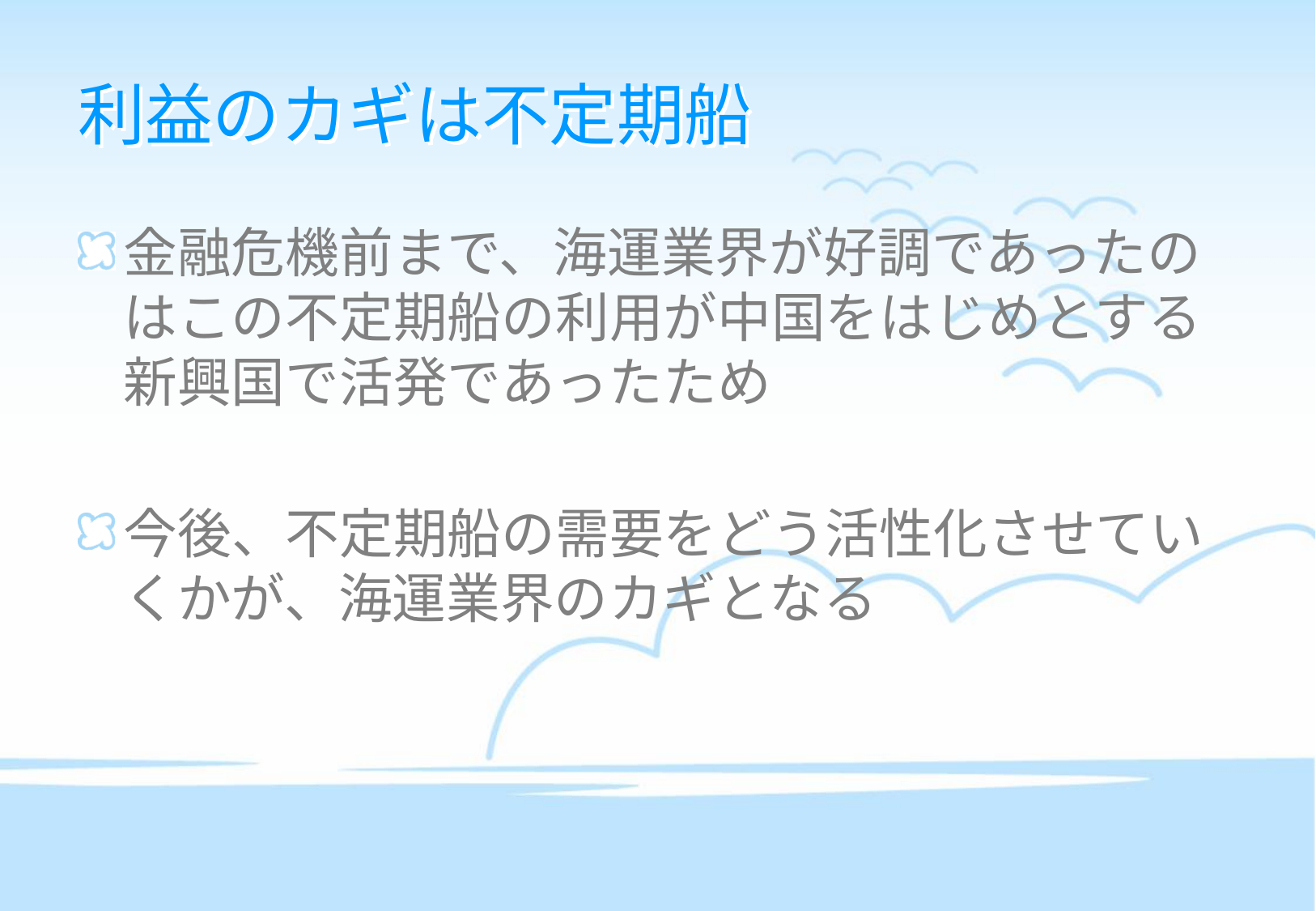

# 利益のカギは不定期船
金融危機前まで、海運業界が好調であったのはこの不定期船の利用が中国をはじめとする新興国で活発であったため

今後、不定期船の需要をどう活性化させていくかが、海運業界のカギとなる